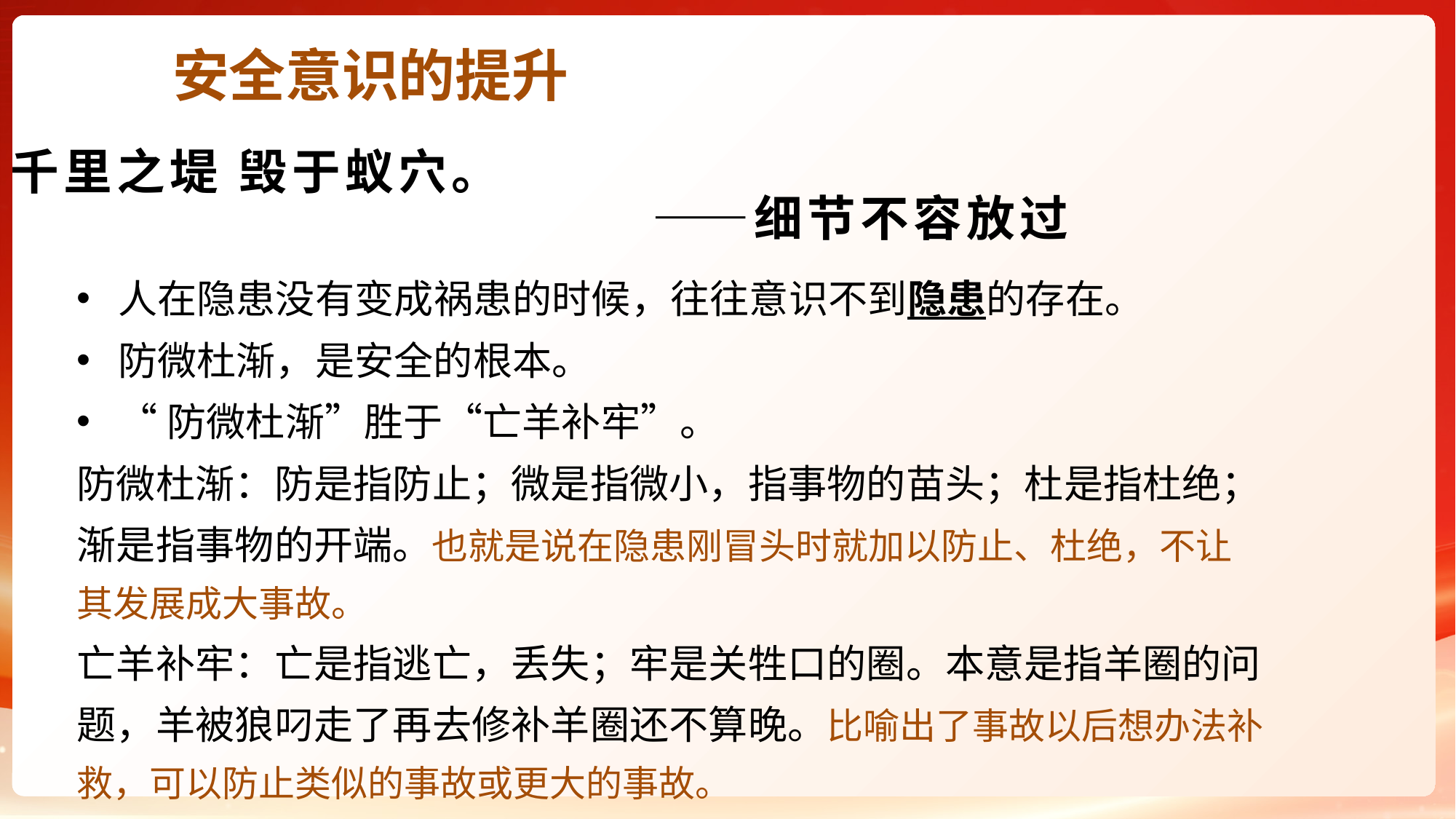

安全意识的提升
千里之堤 毁于蚁穴。
                                         ——细节不容放过
人在隐患没有变成祸患的时候，往往意识不到隐患的存在。
防微杜渐，是安全的根本。
“防微杜渐”胜于“亡羊补牢”。
防微杜渐：防是指防止；微是指微小，指事物的苗头；杜是指杜绝；渐是指事物的开端。也就是说在隐患刚冒头时就加以防止、杜绝，不让其发展成大事故。
亡羊补牢：亡是指逃亡，丢失；牢是关牲口的圈。本意是指羊圈的问题，羊被狼叼走了再去修补羊圈还不算晚。比喻出了事故以后想办法补救，可以防止类似的事故或更大的事故。